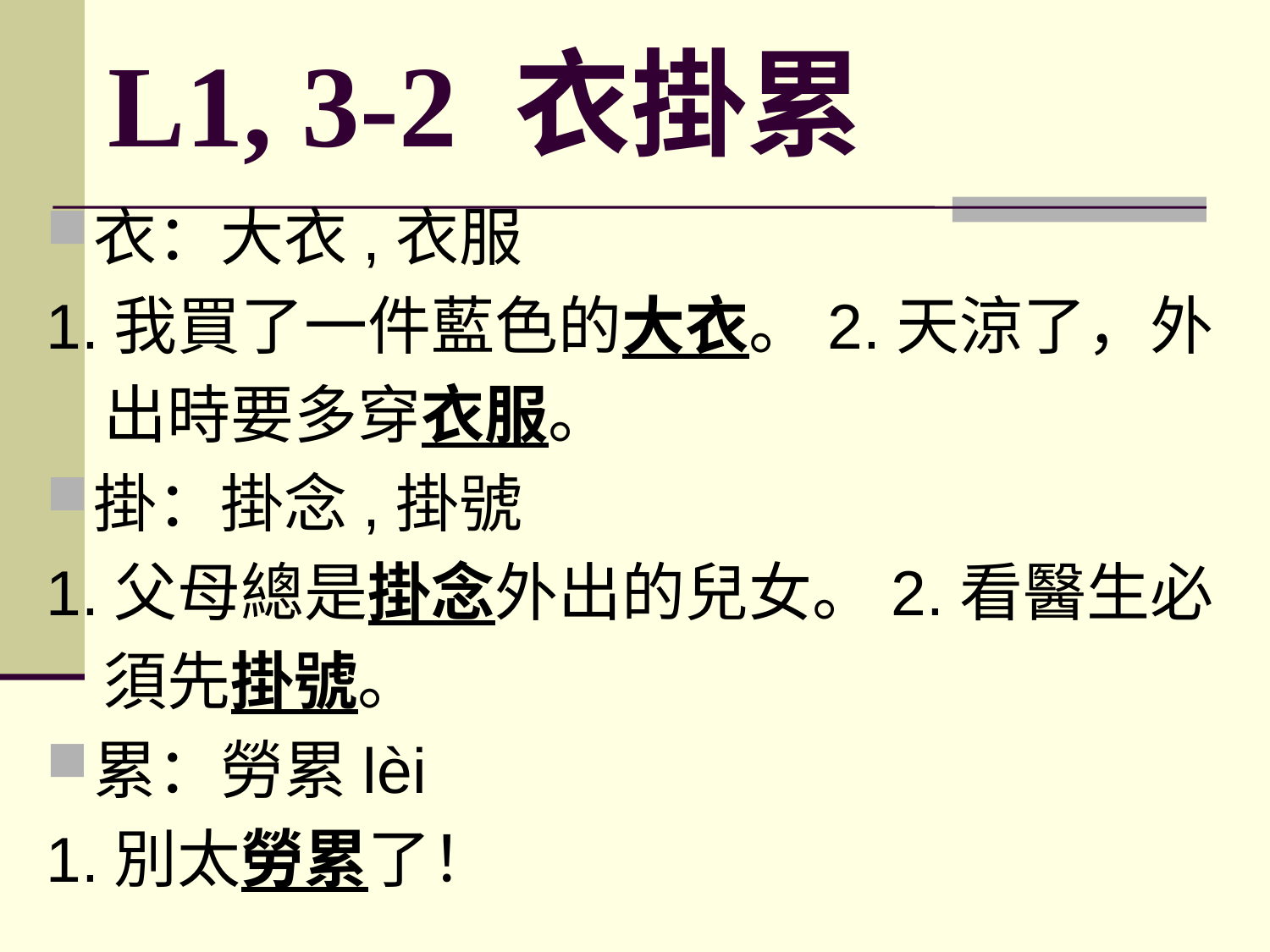

# L1, 3-2 衣掛累
衣：大衣,衣服
1.我買了一件藍色的大衣。2.天涼了，外
   出時要多穿衣服。
掛：掛念,掛號
1.父母總是掛念外出的兒女。2.看醫生必
   須先掛號。
累：勞累lèi
1.別太勞累了！